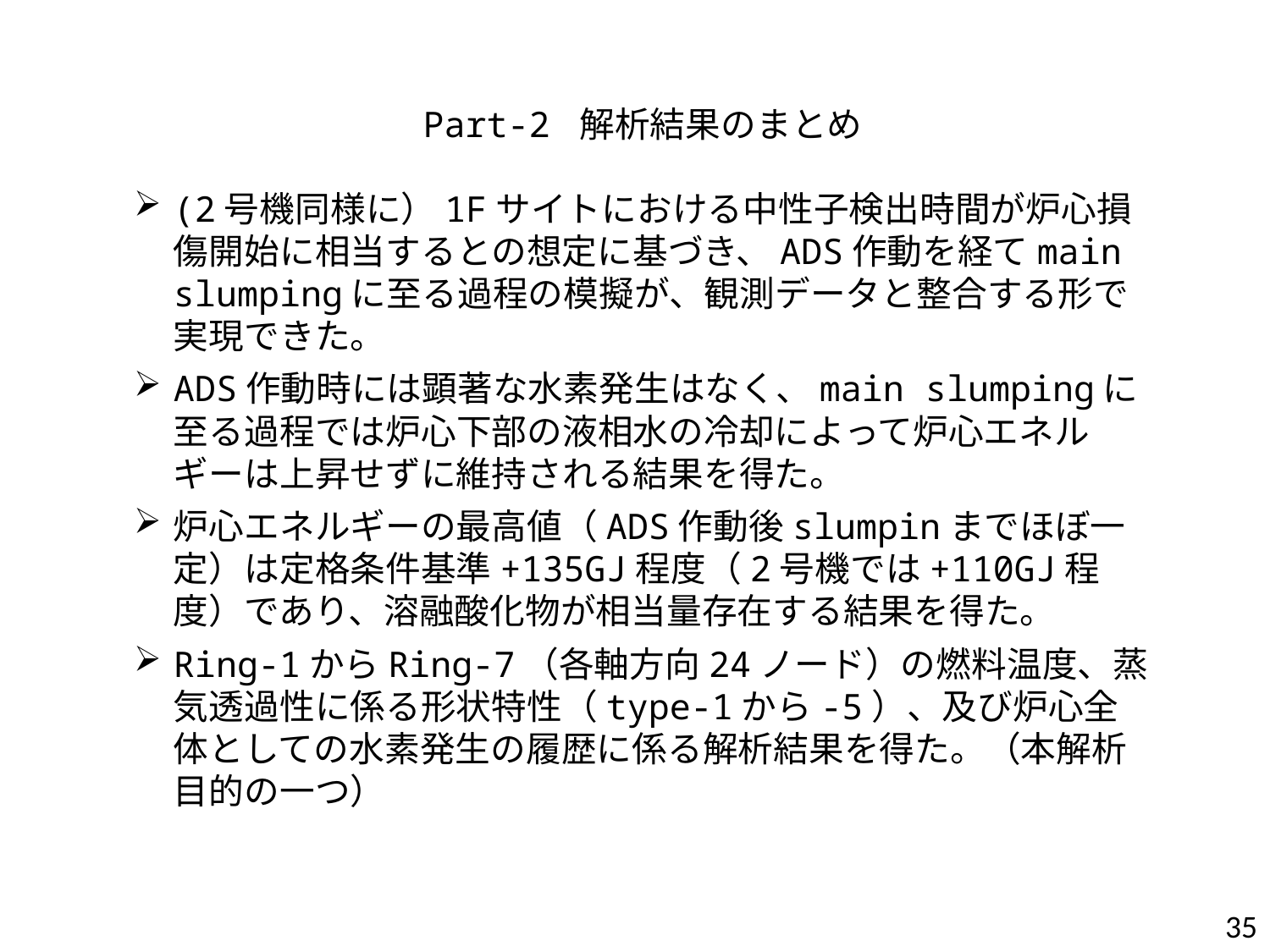

Part-2 解析結果のまとめ

(2号機同様に）1Fサイトにおける中性子検出時間が炉心損傷開始に相当するとの想定に基づき、ADS作動を経てmain slumpingに至る過程の模擬が、観測データと整合する形で実現できた。
ADS作動時には顕著な水素発生はなく、main slumpingに至る過程では炉心下部の液相水の冷却によって炉心エネルギーは上昇せずに維持される結果を得た。
炉心エネルギーの最高値（ADS作動後slumpinまでほぼ一定）は定格条件基準+135GJ程度（2号機では+110GJ程度）であり、溶融酸化物が相当量存在する結果を得た。
Ring-1からRing-7（各軸方向24ノード）の燃料温度、蒸気透過性に係る形状特性（type-1から-5）、及び炉心全体としての水素発生の履歴に係る解析結果を得た。（本解析目的の一つ）

35